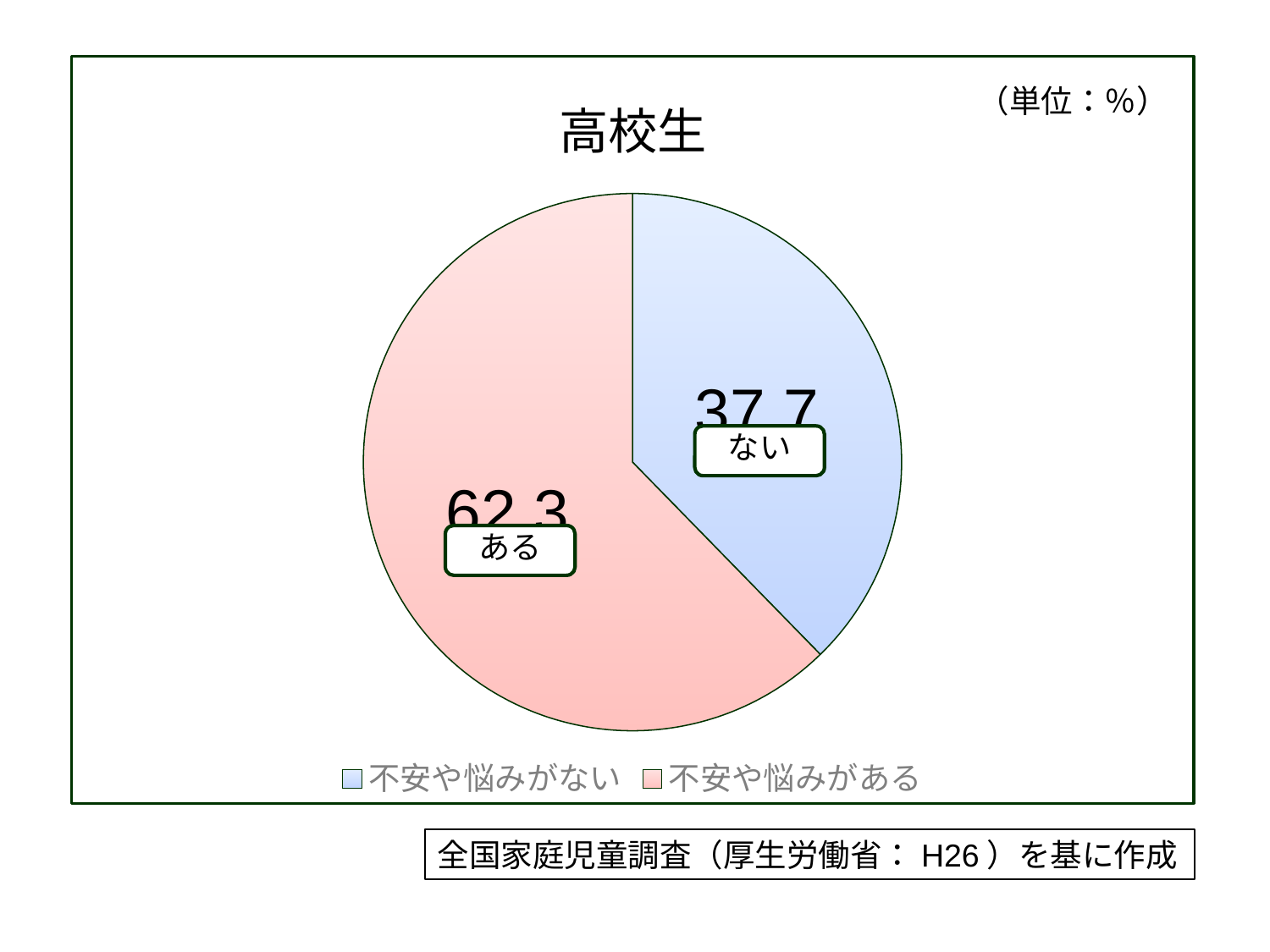

### Chart: 高校生

| Category | 中学生 |
|---|---|
| 不安や悩みがない | 37.7 |
| 不安や悩みがある | 62.3 |
（単位：％）
全国家庭児童調査（厚生労働省：H26）を基に作成